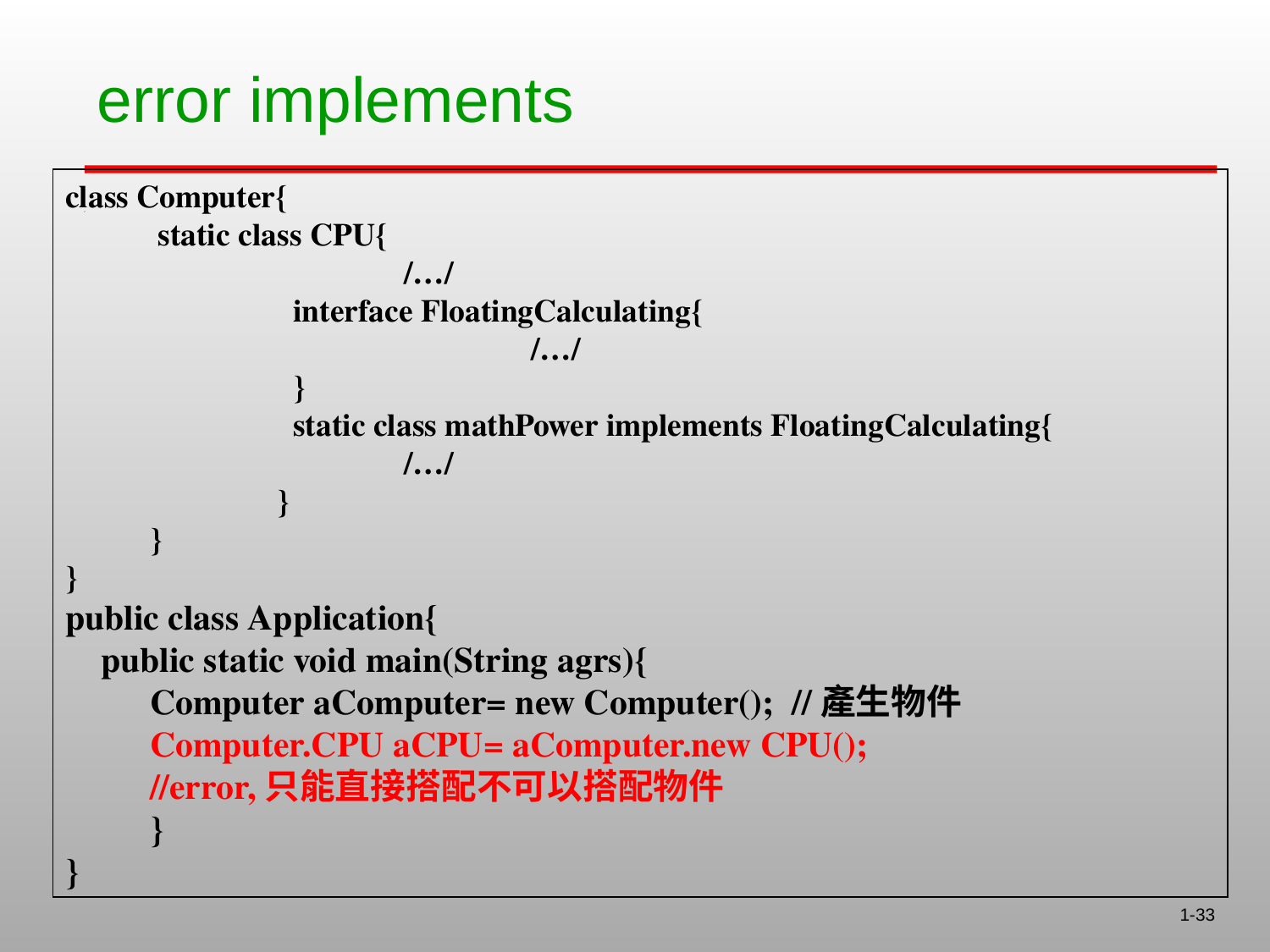

# error implements
class Computer{
	 static class CPU{
			/…/
		  interface FloatingCalculating{
				/…/
		  }
		  static class mathPower implements FloatingCalculating{
			/…/
		}
	}
}
public class Application{
    public static void main(String agrs){
	Computer aComputer= new Computer();  //產生物件
	Computer.CPU aCPU= aComputer.new CPU();
	//error,只能直接搭配不可以搭配物件
	}
}
1-33